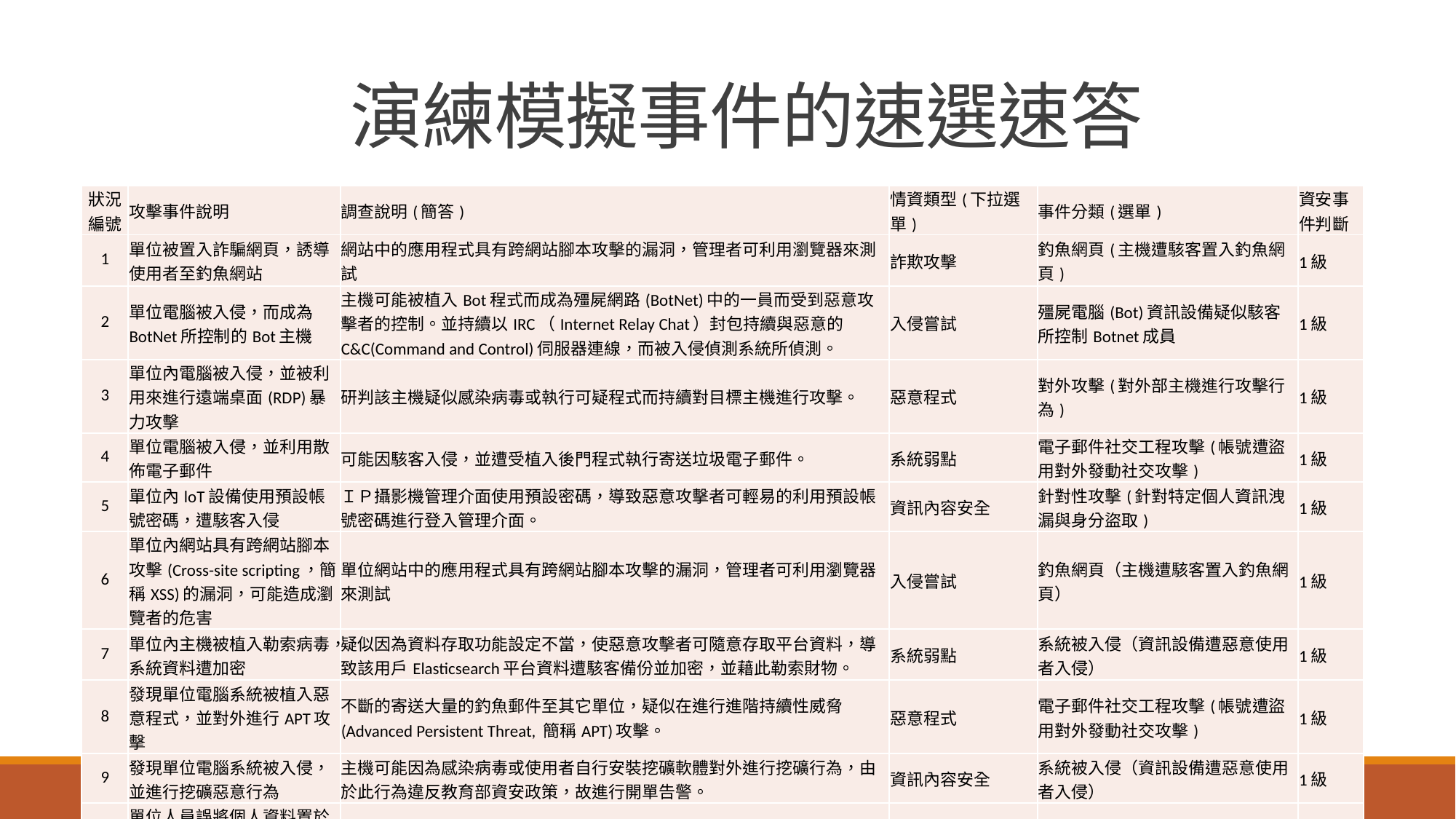

# 演練模擬事件的速選速答
| 狀況編號 | 攻擊事件說明 | 調查說明(簡答) | 情資類型(下拉選單) | 事件分類(選單) | 資安事件判斷 |
| --- | --- | --- | --- | --- | --- |
| 1 | 單位被置入詐騙網頁，誘導使用者至釣魚網站 | 網站中的應用程式具有跨網站腳本攻擊的漏洞，管理者可利用瀏覽器來測試 | 詐欺攻擊 | 釣魚網頁(主機遭駭客置入釣魚網頁) | 1級 |
| 2 | 單位電腦被入侵，而成為BotNet所控制的Bot主機 | 主機可能被植入Bot程式而成為殭屍網路(BotNet)中的一員而受到惡意攻擊者的控制。並持續以IRC（Internet Relay Chat）封包持續與惡意的C&C(Command and Control)伺服器連線，而被入侵偵測系統所偵測。 | 入侵嘗試 | 殭屍電腦(Bot)資訊設備疑似駭客所控制Botnet成員 | 1級 |
| 3 | 單位內電腦被入侵，並被利用來進行遠端桌面(RDP)暴力攻擊 | 研判該主機疑似感染病毒或執行可疑程式而持續對目標主機進行攻擊。 | 惡意程式 | 對外攻擊(對外部主機進行攻擊行為) | 1級 |
| 4 | 單位電腦被入侵，並利用散佈電子郵件 | 可能因駭客入侵，並遭受植入後門程式執行寄送垃圾電子郵件。 | 系統弱點 | 電子郵件社交工程攻擊(帳號遭盜用對外發動社交攻擊) | 1級 |
| 5 | 單位內loT設備使用預設帳號密碼，遭駭客入侵 | ＩＰ攝影機管理介面使用預設密碼，導致惡意攻擊者可輕易的利用預設帳號密碼進行登入管理介面。 | 資訊內容安全 | 針對性攻擊(針對特定個人資訊洩漏與身分盜取) | 1級 |
| 6 | 單位內網站具有跨網站腳本攻擊(Cross-site scripting，簡稱XSS)的漏洞，可能造成瀏覽者的危害 | 單位網站中的應用程式具有跨網站腳本攻擊的漏洞，管理者可利用瀏覽器來測試 | 入侵嘗試 | 釣魚網頁（主機遭駭客置入釣魚網頁） | 1級 |
| 7 | 單位內主機被植入勒索病毒，系統資料遭加密 | 疑似因為資料存取功能設定不當，使惡意攻擊者可隨意存取平台資料，導致該用戶Elasticsearch平台資料遭駭客備份並加密，並藉此勒索財物。 | 系統弱點 | 系統被入侵（資訊設備遭惡意使用者入侵） | 1級 |
| 8 | 發現單位電腦系統被植入惡意程式，並對外進行APT攻擊 | 不斷的寄送大量的釣魚郵件至其它單位，疑似在進行進階持續性威脅 (Advanced Persistent Threat, 簡稱APT)攻擊。 | 惡意程式 | 電子郵件社交工程攻擊(帳號遭盜用對外發動社交攻擊) | 1級 |
| 9 | 發現單位電腦系統被入侵，並進行挖礦惡意行為 | 主機可能因為感染病毒或使用者自行安裝挖礦軟體對外進行挖礦行為，由於此行為違反教育部資安政策，故進行開單告警。 | 資訊內容安全 | 系統被入侵（資訊設備遭惡意使用者入侵） | 1級 |
| 10 | 單位人員誤將個人資料置於公開網路上，導致外部人員可下載相關資料 | 疑似將未經處理活動相關資料放置於公開網路上，並可供外部人員搜尋並下載。 | 資訊內容安全 | 個資外洩（主機遭個資外洩） | 1級 |